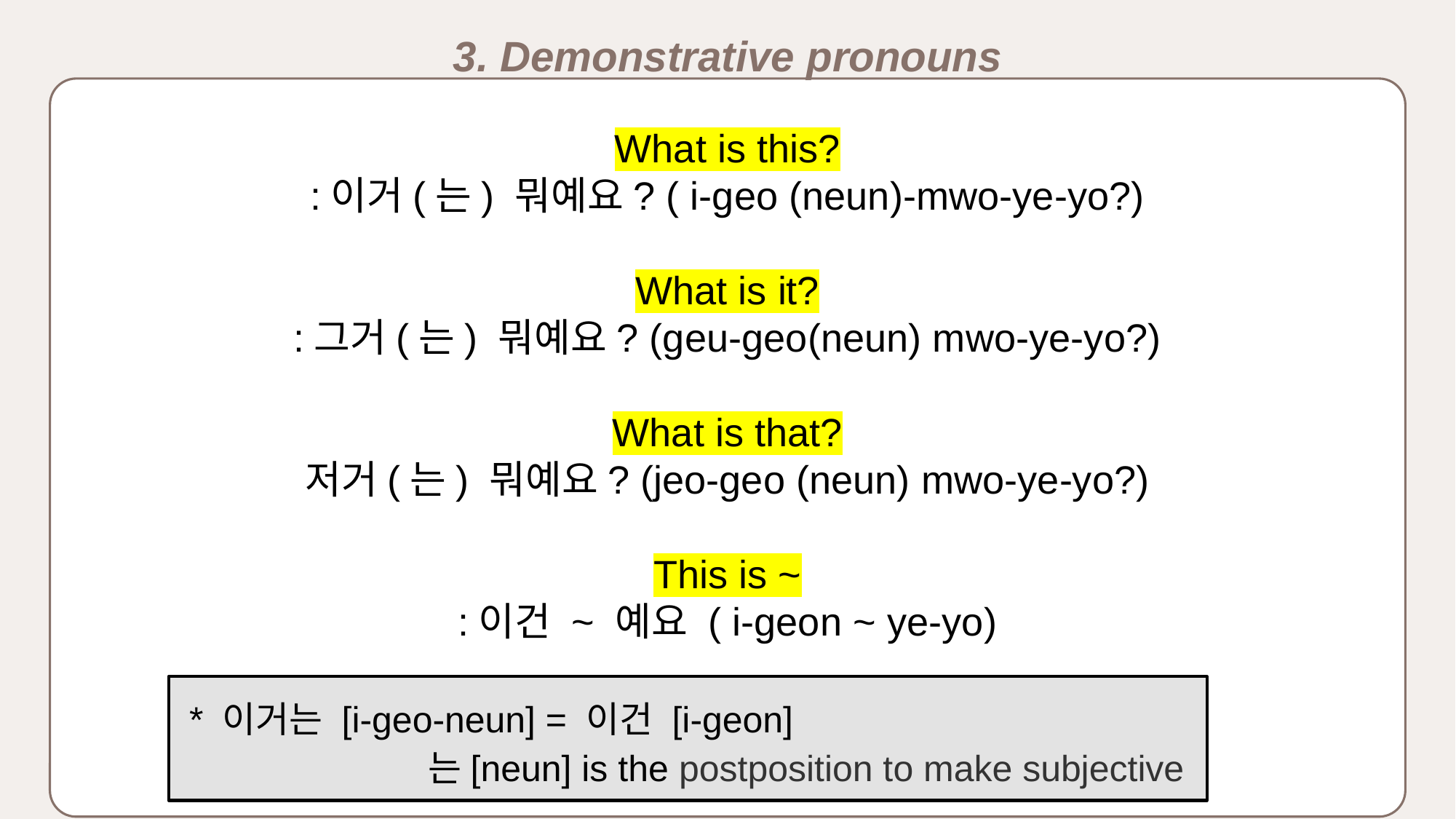

3. Demonstrative pronouns

What is this?
:이거(는) 뭐예요? ( i-geo (neun)-mwo-ye-yo?)

What is it?
:그거(는) 뭐예요? (geu-geo(neun) mwo-ye-yo?)

What is that?
저거(는) 뭐예요? (jeo-geo (neun) mwo-ye-yo?)

This is ~
:이건 ~ 예요 ( i-geon ~ ye-yo)

* 이거는 [i-geo-neun] = 이건 [i-geon]
는[neun] is the postposition to make subjective